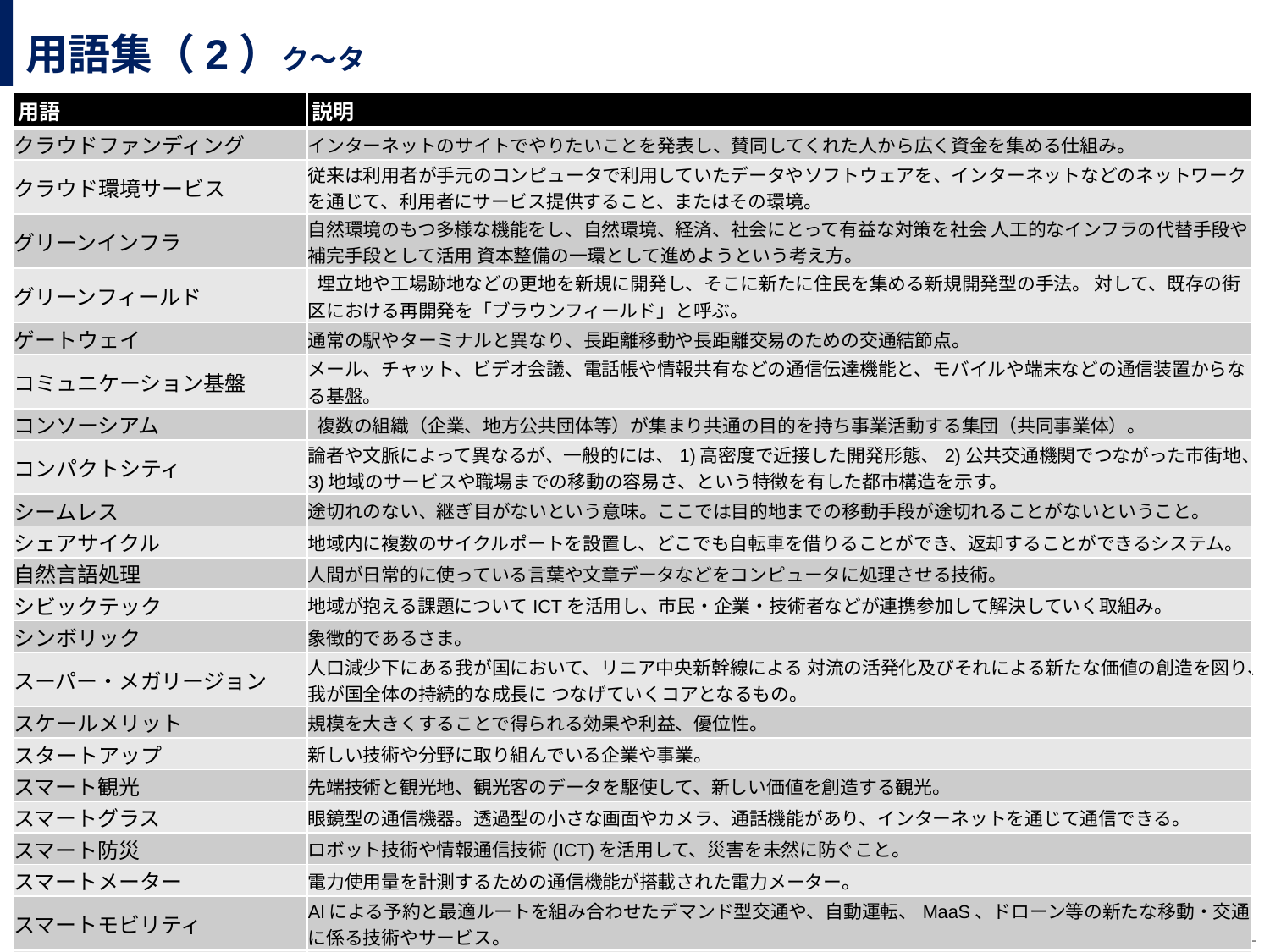

# 用語集（2）ク～タ
| 用語 | 説明 |
| --- | --- |
| クラウドファンディング | インターネットのサイトでやりたいことを発表し、賛同してくれた人から広く資金を集める仕組み。 |
| クラウド環境サービス | 従来は利用者が手元のコンピュータで利用していたデータやソフトウェアを、インターネットなどのネットワークを通じて、利用者にサービス提供すること、またはその環境。 |
| グリーンインフラ | 自然環境のもつ多様な機能をし、自然環境、経済、社会にとって有益な対策を社会 人工的なインフラの代替手段や補完手段として活用 資本整備の一環として進めようという考え方。 |
| グリーンフィールド | 埋立地や工場跡地などの更地を新規に開発し、そこに新たに住民を集める新規開発型の手法。 対して、既存の街区における再開発を「ブラウンフィールド」と呼ぶ。 |
| ゲートウェイ | 通常の駅やターミナルと異なり、長距離移動や長距離交易のための交通結節点。 |
| コミュニケーション基盤 | メール、チャット、ビデオ会議、電話帳や情報共有などの通信伝達機能と、モバイルや端末などの通信装置からなる基盤。 |
| コンソーシアム | 複数の組織（企業、地方公共団体等）が集まり共通の目的を持ち事業活動する集団（共同事業体）。 |
| コンパクトシティ | 論者や文脈によって異なるが、一般的には、1)高密度で近接した開発形態、2)公共交通機関でつながった市街地、3)地域のサービスや職場までの移動の容易さ、という特徴を有した都市構造を示す。 |
| シームレス | 途切れのない、継ぎ目がないという意味。ここでは目的地までの移動手段が途切れることがないということ。 |
| シェアサイクル | 地域内に複数のサイクルポートを設置し、どこでも自転車を借りることができ、返却することができるシステム。 |
| 自然言語処理 | 人間が日常的に使っている言葉や文章データなどをコンピュータに処理させる技術。 |
| シビックテック | 地域が抱える課題についてICTを活用し、市民・企業・技術者などが連携参加して解決していく取組み。 |
| シンボリック | 象徴的であるさま。 |
| スーパー・メガリージョン | 人口減少下にある我が国において、リニア中央新幹線による 対流の活発化及びそれによる新たな価値の創造を図り、我が国全体の持続的な成長に つなげていくコアとなるもの。 |
| スケールメリット | 規模を大きくすることで得られる効果や利益、優位性。 |
| スタートアップ | 新しい技術や分野に取り組んでいる企業や事業。 |
| スマート観光 | 先端技術と観光地、観光客のデータを駆使して、新しい価値を創造する観光。 |
| スマートグラス | 眼鏡型の通信機器。透過型の小さな画面やカメラ、通話機能があり、インターネットを通じて通信できる。 |
| スマート防災 | ロボット技術や情報通信技術(ICT)を活用して、災害を未然に防ぐこと。 |
| スマートメーター | 電力使用量を計測するための通信機能が搭載された電力メーター。 |
| スマートモビリティ | AIによる予約と最適ルートを組み合わせたデマンド型交通や、自動運転、MaaS、ドローン等の新たな移動・交通に係る技術やサービス。 |
| センシング | 自然の情報を読み取ること。 |
| ソリューション | 特定の問題の調査や計画の推進のため設けられた部会。 |
| ダッシュボード | 複数の情報源からデータを集め、概要をまとめて一覧表示する機能や画面、ソフトウェア。 |
| 多数同時接続 | 基地局１台から同時に接続できる端末を従来に比べて飛躍的に増やせること。 |
101